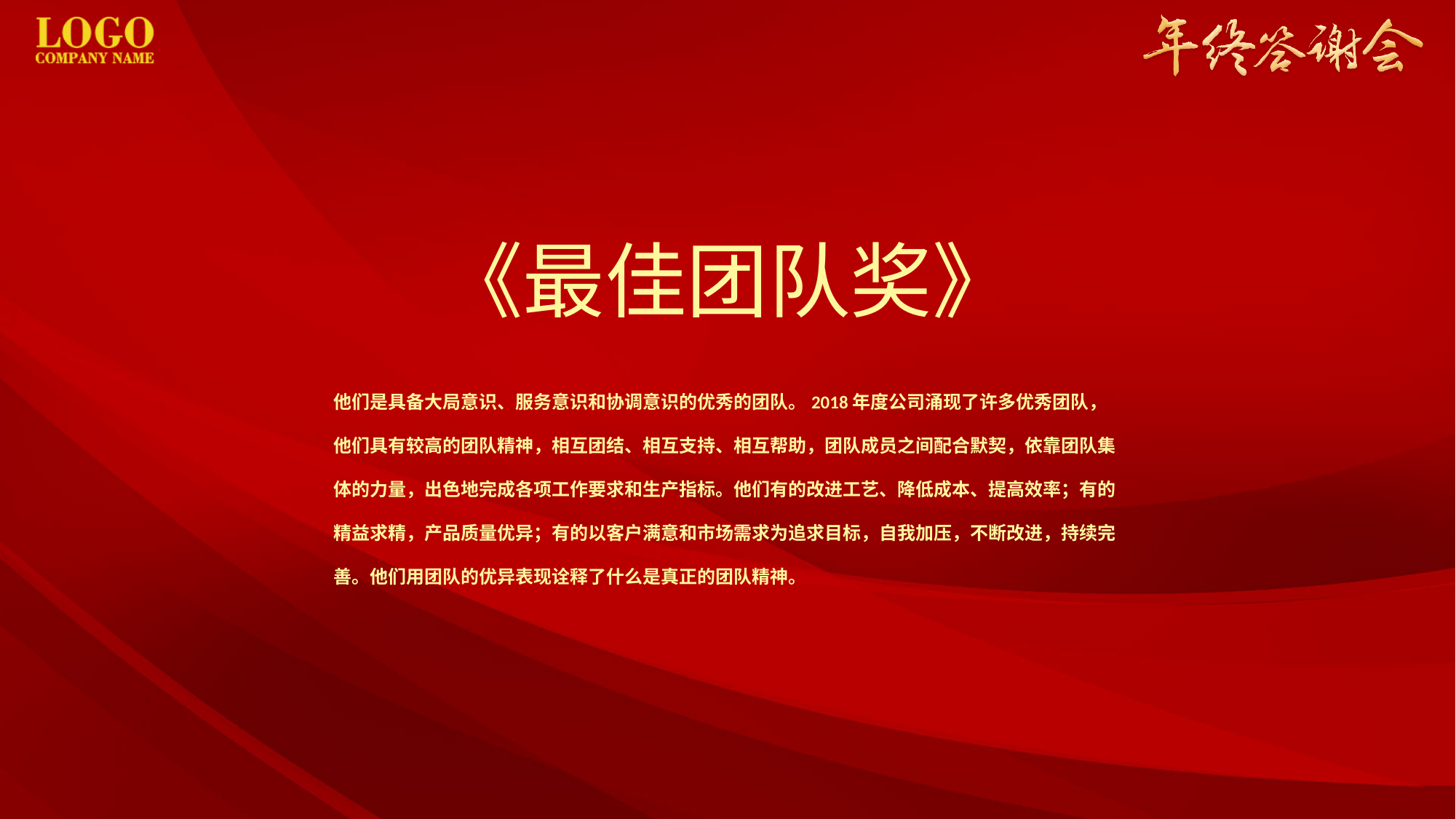

《最佳团队奖》
他们是具备大局意识、服务意识和协调意识的优秀的团队。2018年度公司涌现了许多优秀团队，他们具有较高的团队精神，相互团结、相互支持、相互帮助，团队成员之间配合默契，依靠团队集体的力量，出色地完成各项工作要求和生产指标。他们有的改进工艺、降低成本、提高效率；有的精益求精，产品质量优异；有的以客户满意和市场需求为追求目标，自我加压，不断改进，持续完善。他们用团队的优异表现诠释了什么是真正的团队精神。